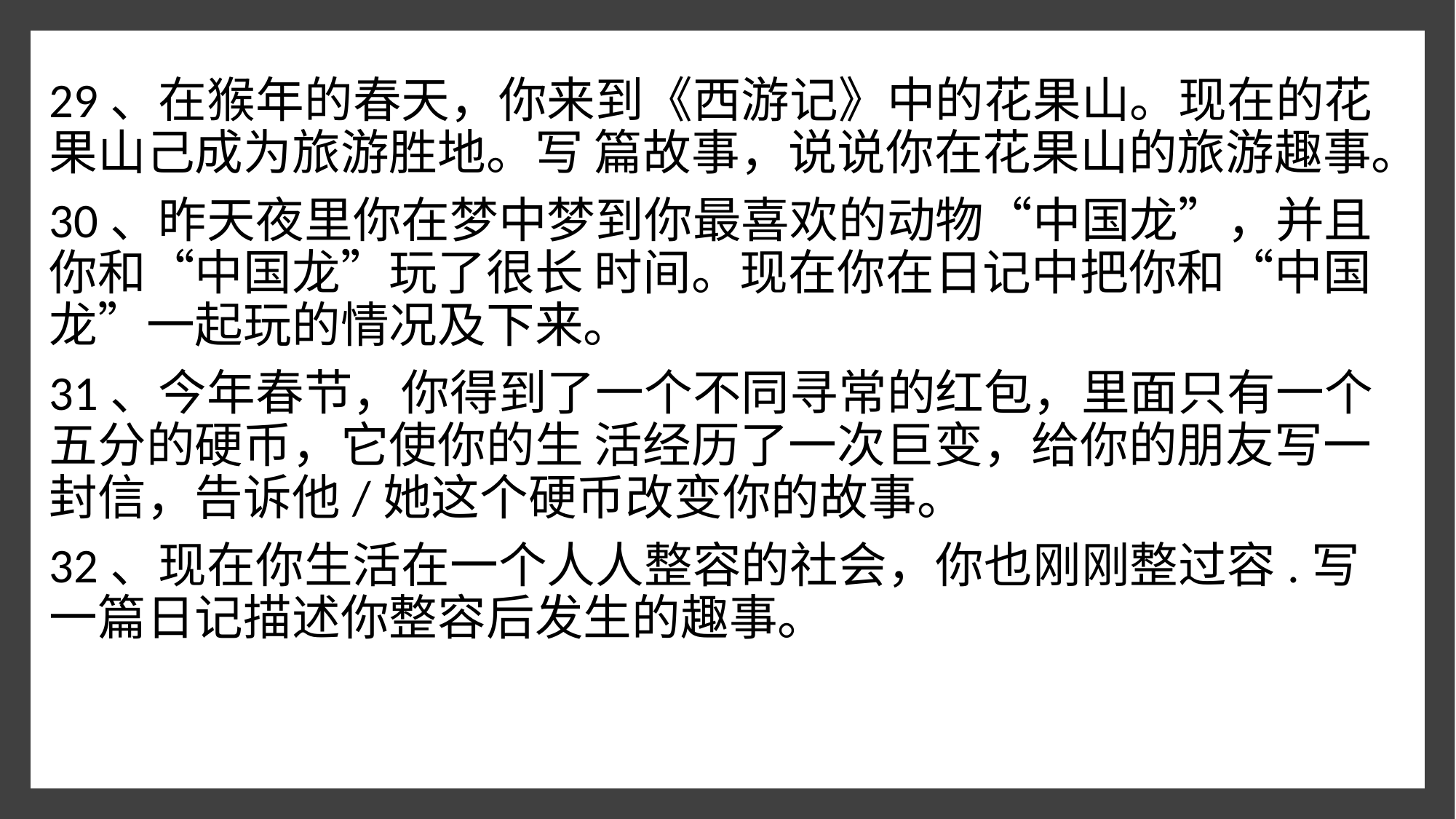

29、在猴年的春天，你来到《西游记》中的花果山。现在的花果山己成为旅游胜地。写 篇故事，说说你在花果山的旅游趣事。
30、昨天夜里你在梦中梦到你最喜欢的动物“中国龙”，并且你和“中国龙”玩了很长 时间。现在你在日记中把你和“中国龙”一起玩的情况及下来。
31、今年春节，你得到了一个不同寻常的红包，里面只有一个五分的硬币，它使你的生 活经历了一次巨变，给你的朋友写一封信，告诉他/她这个硬币改变你的故事。
32、现在你生活在一个人人整容的社会，你也刚刚整过容.写一篇日记描述你整容后发生的趣事。